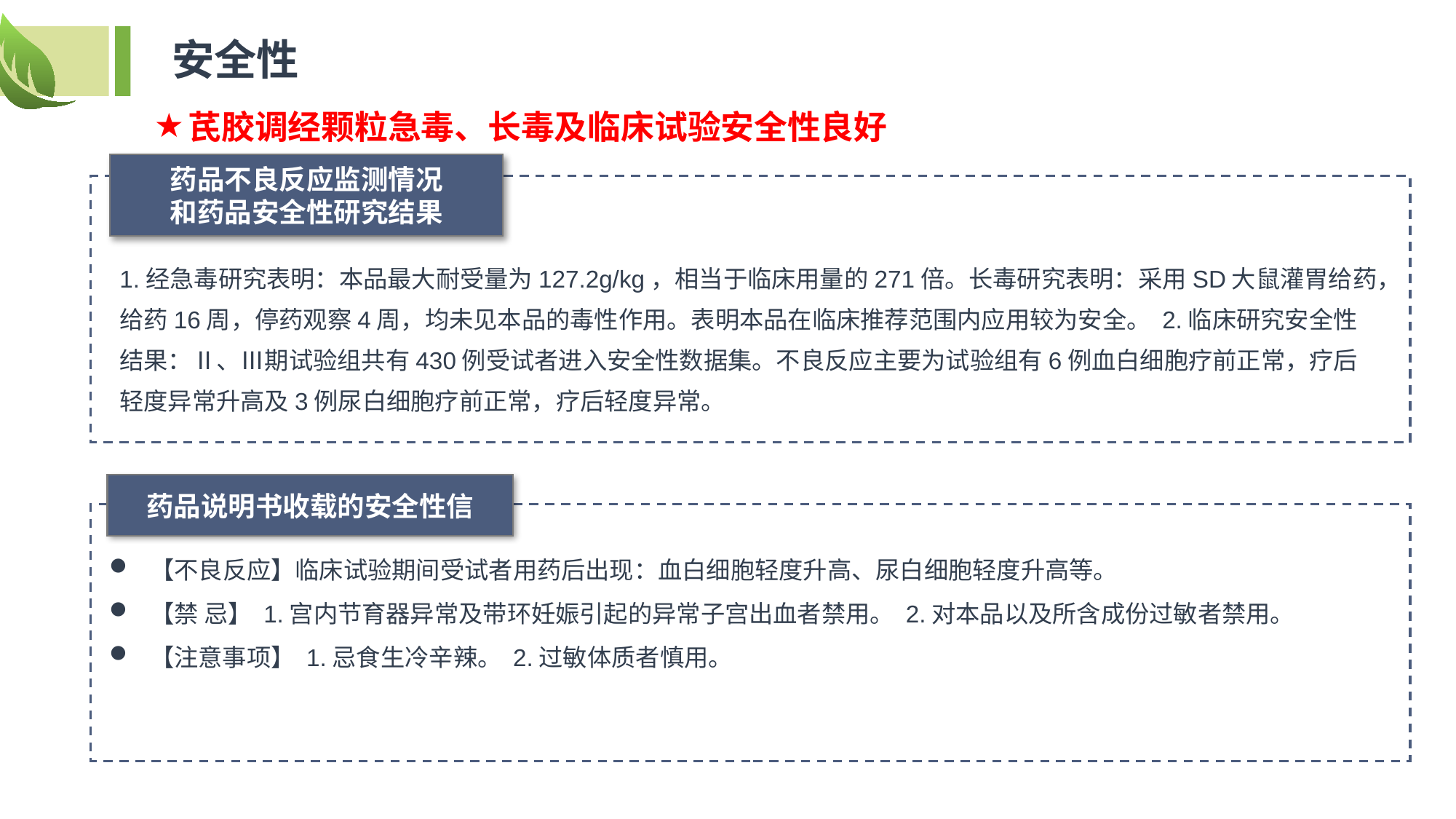

安全性
芪胶调经颗粒急毒、长毒及临床试验安全性良好
药品不良反应监测情况
和药品安全性研究结果

1.经急毒研究表明：本品最大耐受量为127.2g/kg，相当于临床用量的271倍。长毒研究表明：采用SD大鼠灌胃给药，给药16周，停药观察4周，均未见本品的毒性作用。表明本品在临床推荐范围内应用较为安全。 2.临床研究安全性结果：Ⅱ、Ⅲ期试验组共有430例受试者进入安全性数据集。不良反应主要为试验组有6例血白细胞疗前正常，疗后轻度异常升高及3例尿白细胞疗前正常，疗后轻度异常。
药品说明书收载的安全性信

【不良反应】临床试验期间受试者用药后出现：血白细胞轻度升高、尿白细胞轻度升高等。
【禁 忌】 1.宫内节育器异常及带环妊娠引起的异常子宫出血者禁用。 2.对本品以及所含成份过敏者禁用。
【注意事项】 1.忌食生冷辛辣。 2.过敏体质者慎用。